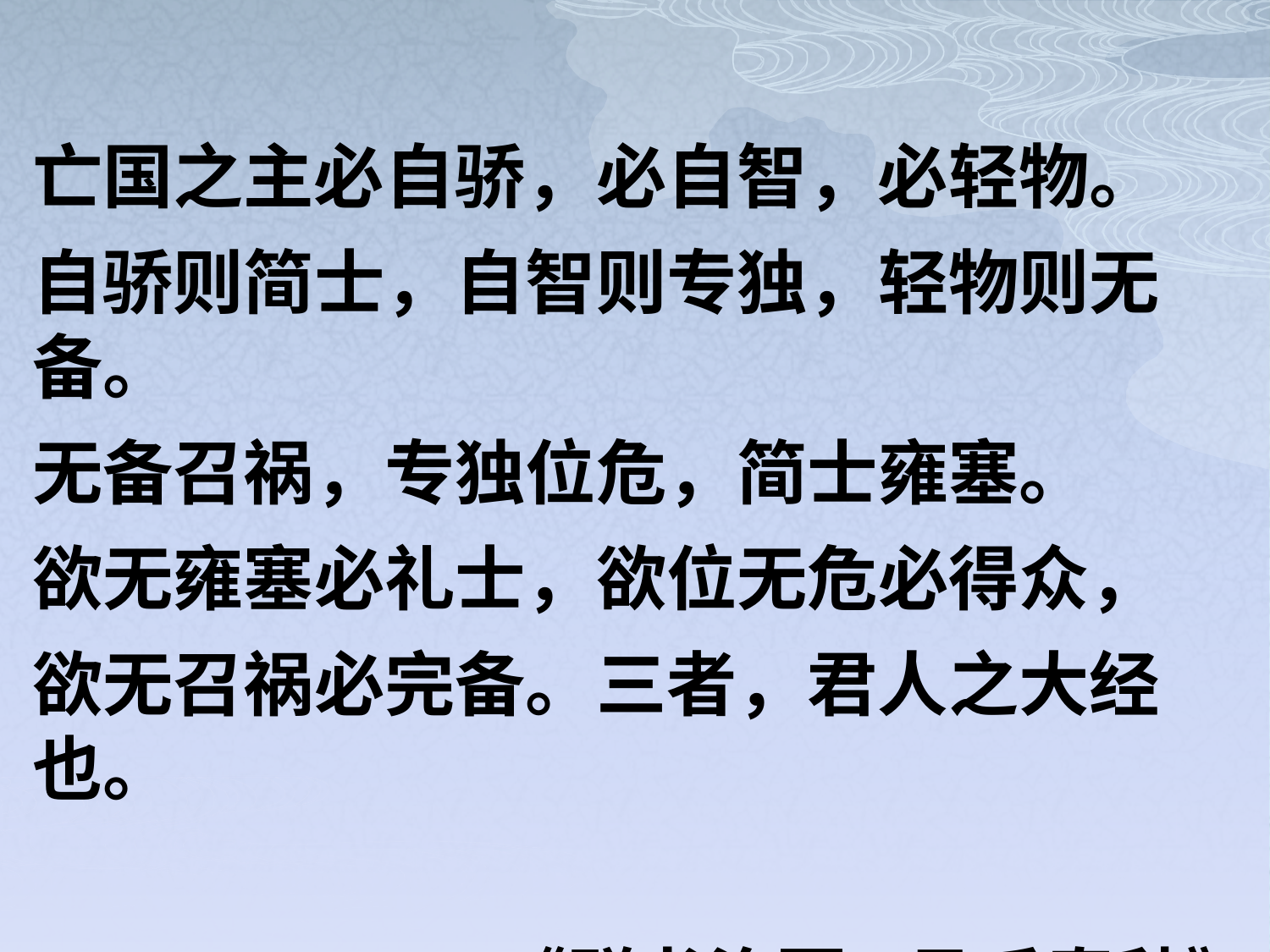

亡国之主必自骄，必自智，必轻物。
自骄则简士，自智则专独，轻物则无备。
无备召祸，专独位危，简士雍塞。
欲无雍塞必礼士，欲位无危必得众，
欲无召祸必完备。三者，君人之大经也。

《群书治要·吕氏春秋》